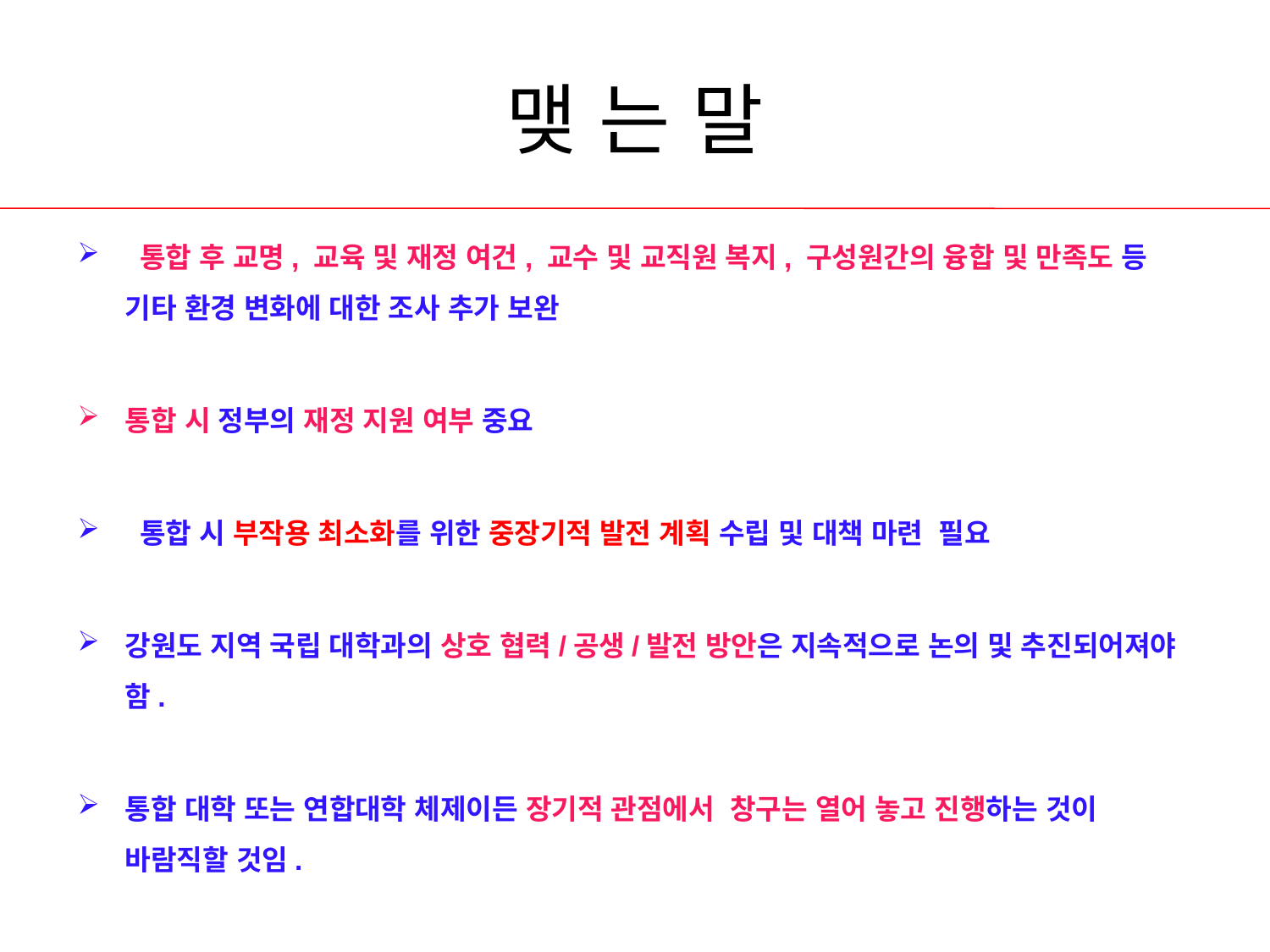

# 맺 는 말
 통합 후 교명, 교육 및 재정 여건, 교수 및 교직원 복지, 구성원간의 융합 및 만족도 등 기타 환경 변화에 대한 조사 추가 보완

통합 시 정부의 재정 지원 여부 중요

 통합 시 부작용 최소화를 위한 중장기적 발전 계획 수립 및 대책 마련  필요

강원도 지역 국립 대학과의 상호 협력/공생/발전 방안은 지속적으로 논의 및 추진되어져야 함.

통합 대학 또는 연합대학 체제이든 장기적 관점에서  창구는 열어 놓고 진행하는 것이 바람직할 것임.